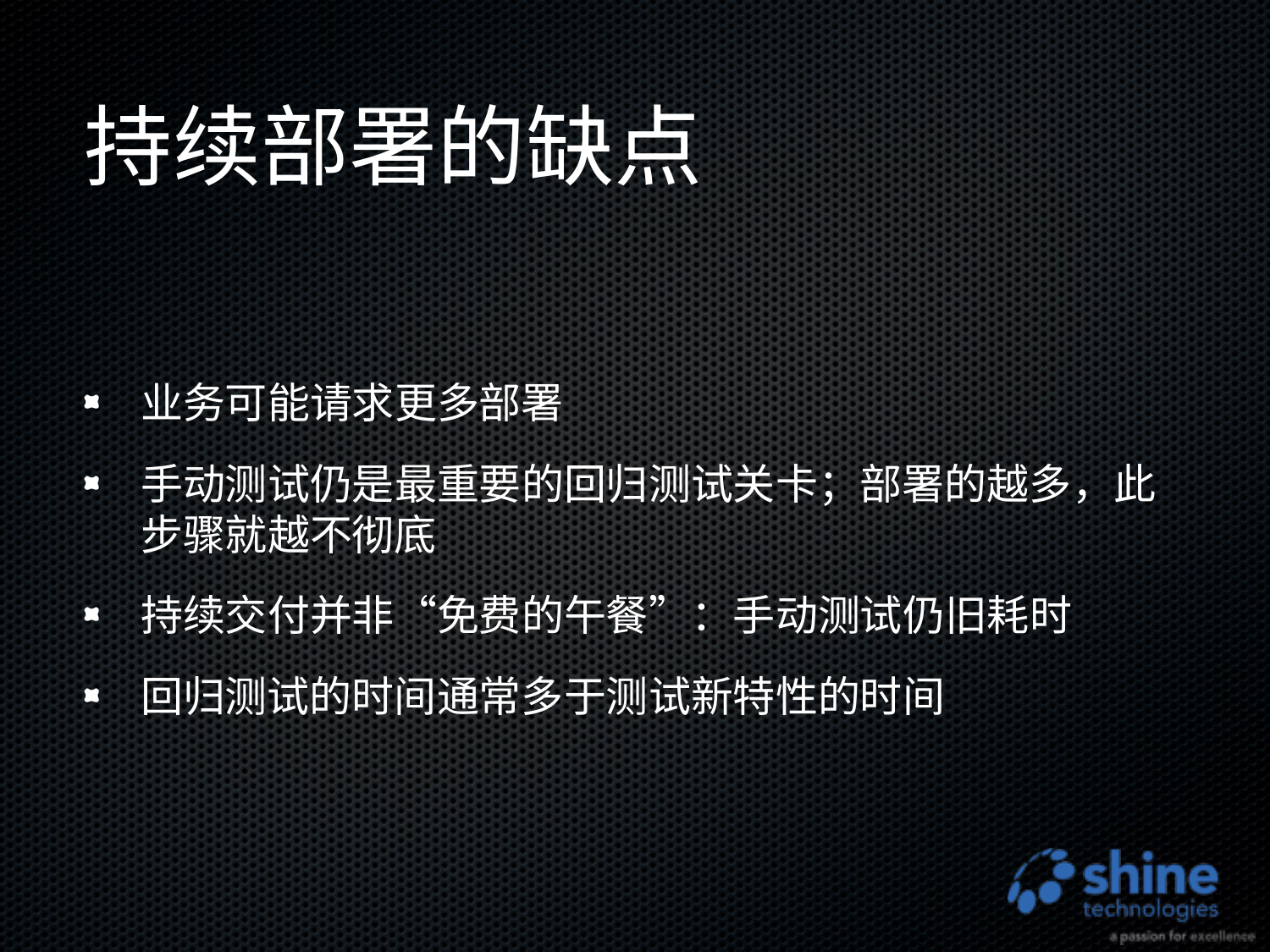

# 持续部署的缺点
业务可能请求更多部署
手动测试仍是最重要的回归测试关卡；部署的越多，此步骤就越不彻底
持续交付并非“免费的午餐”：手动测试仍旧耗时
回归测试的时间通常多于测试新特性的时间